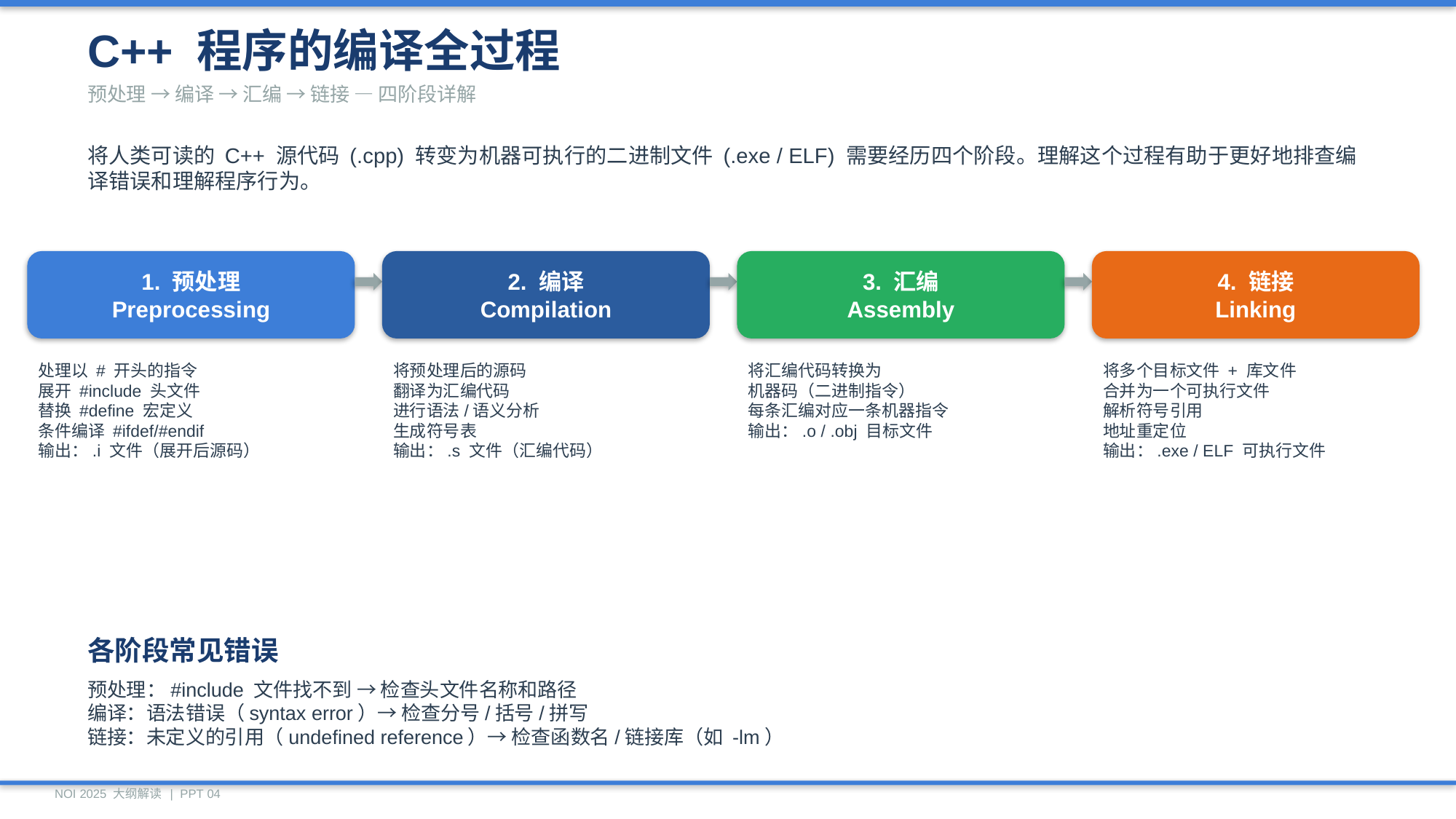

C++ 程序的编译全过程
预处理 → 编译 → 汇编 → 链接 — 四阶段详解
将人类可读的 C++ 源代码 (.cpp) 转变为机器可执行的二进制文件 (.exe / ELF) 需要经历四个阶段。理解这个过程有助于更好地排查编译错误和理解程序行为。
1. 预处理
Preprocessing
2. 编译
Compilation
3. 汇编
Assembly
4. 链接
Linking

处理以 # 开头的指令
展开 #include 头文件
替换 #define 宏定义
条件编译 #ifdef/#endif
输出：.i 文件（展开后源码）
将预处理后的源码
翻译为汇编代码
进行语法/语义分析
生成符号表
输出：.s 文件（汇编代码）
将汇编代码转换为
机器码（二进制指令）
每条汇编对应一条机器指令
输出：.o / .obj 目标文件
将多个目标文件 + 库文件
合并为一个可执行文件
解析符号引用
地址重定位
输出：.exe / ELF 可执行文件
各阶段常见错误
预处理：#include 文件找不到 → 检查头文件名称和路径
编译：语法错误（syntax error）→ 检查分号/括号/拼写
链接：未定义的引用（undefined reference）→ 检查函数名/链接库（如 -lm）

NOI 2025 大纲解读  |  PPT 04